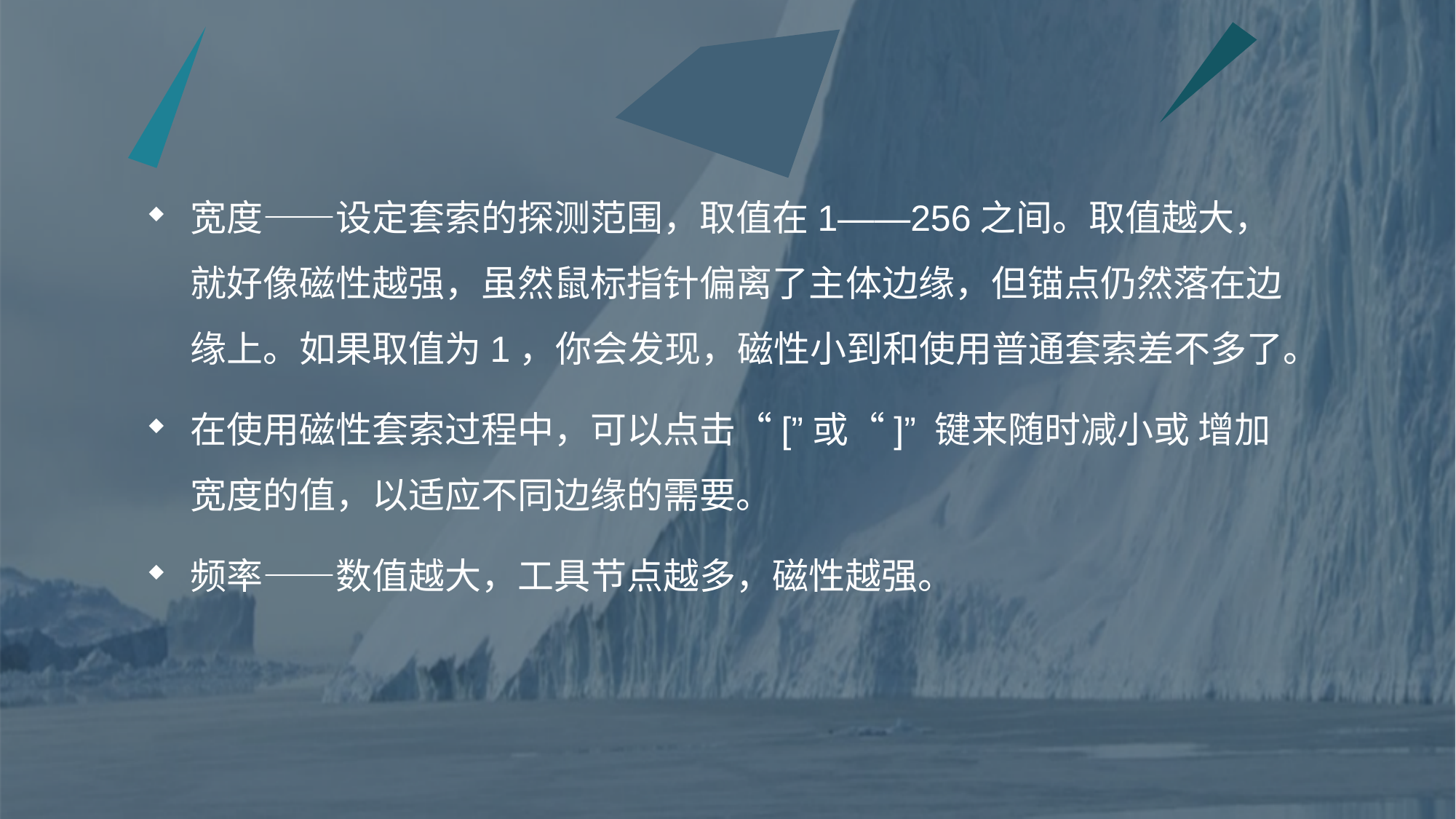

宽度——设定套索的探测范围，取值在1——256之间。取值越大，就好像磁性越强，虽然鼠标指针偏离了主体边缘，但锚点仍然落在边 缘上。如果取值为1，你会发现，磁性小到和使用普通套索差不多了。
在使用磁性套索过程中，可以点击“[”或“]” 键来随时减小或 增加宽度的值，以适应不同边缘的需要。
频率——数值越大，工具节点越多，磁性越强。